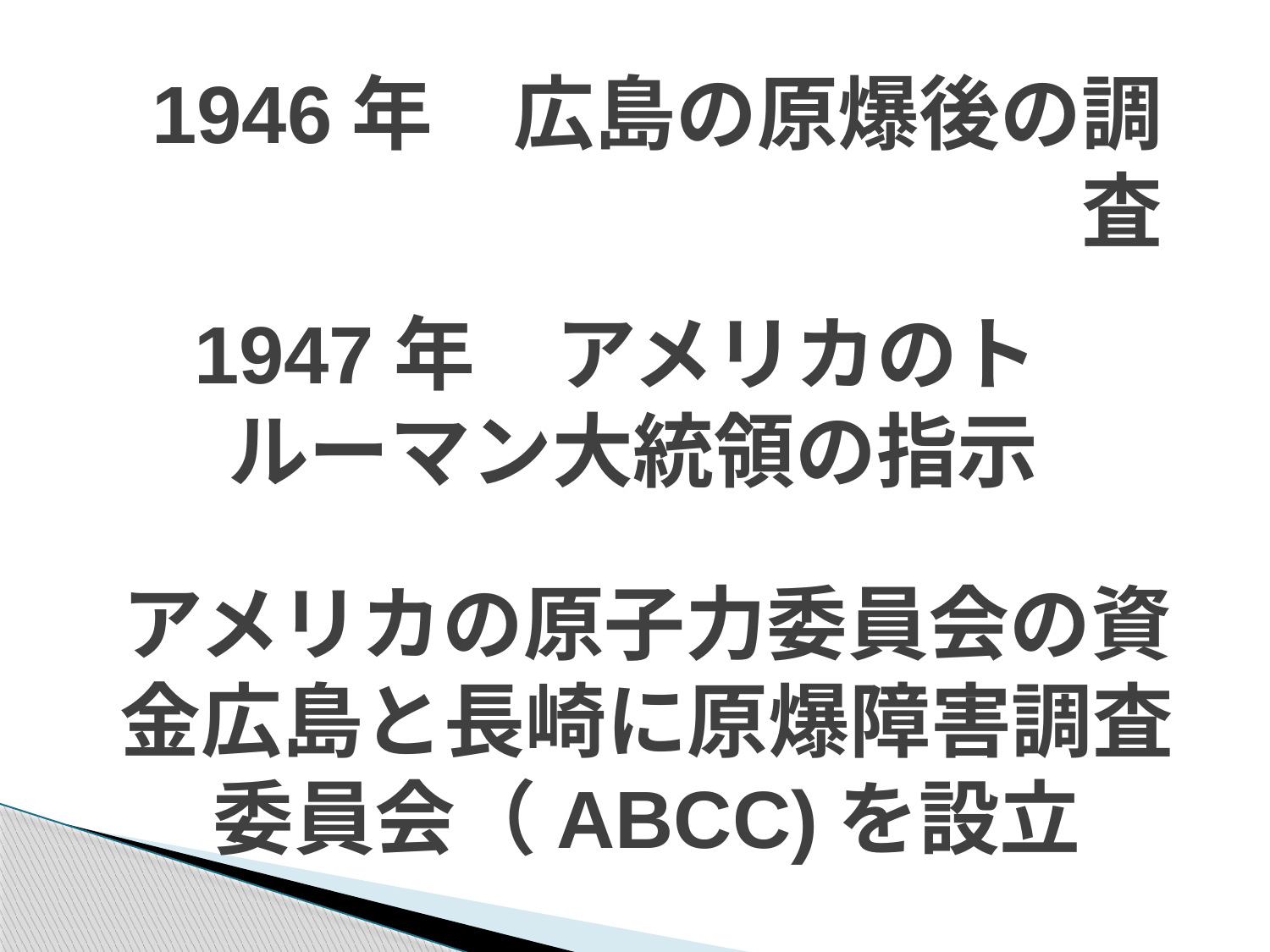

1946年　広島の原爆後の調査
1947年　アメリカのトルーマン大統領の指示
アメリカの原子力委員会の資金広島と長崎に原爆障害調査
委員会（ABCC)を設立